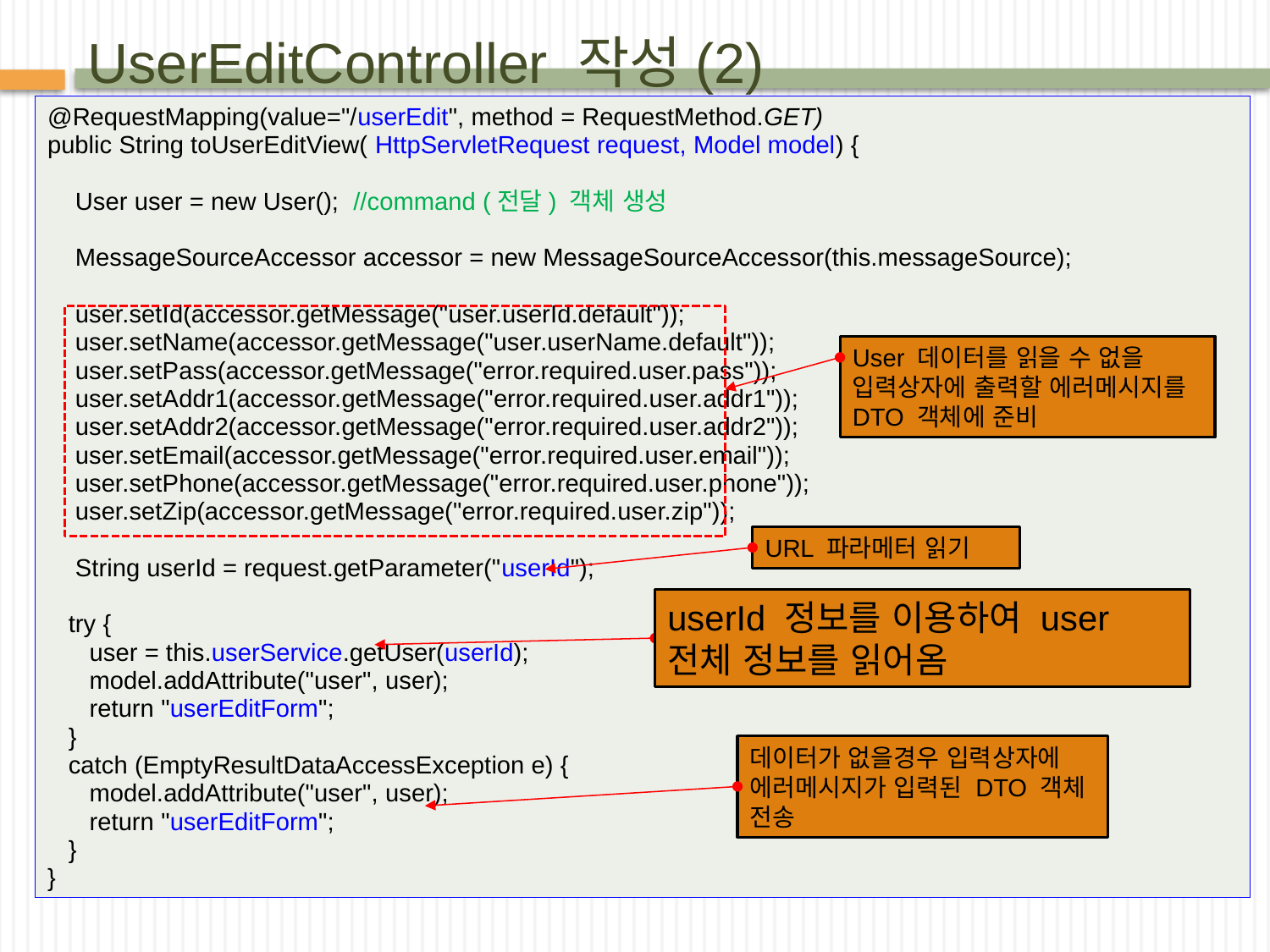

# UserEditController 작성(2)
@RequestMapping(value="/userEdit", method = RequestMethod.GET)
public String toUserEditView( HttpServletRequest request, Model model) {

    User user = new User();  //command (전달) 객체 생성

    MessageSourceAccessor accessor = new MessageSourceAccessor(this.messageSource);

    user.setId(accessor.getMessage("user.userId.default"));
    user.setName(accessor.getMessage("user.userName.default"));
    user.setPass(accessor.getMessage("error.required.user.pass"));
    user.setAddr1(accessor.getMessage("error.required.user.addr1"));
    user.setAddr2(accessor.getMessage("error.required.user.addr2"));
    user.setEmail(accessor.getMessage("error.required.user.email"));
    user.setPhone(accessor.getMessage("error.required.user.phone"));
    user.setZip(accessor.getMessage("error.required.user.zip"));

    String userId = request.getParameter("userId");

   try {
      user = this.userService.getUser(userId);
      model.addAttribute("user", user);
      return "userEditForm";
   }
   catch (EmptyResultDataAccessException e) {
      model.addAttribute("user", user);
      return "userEditForm";
   }
}

User 데이터를 읽을 수 없을 입력상자에 출력할 에러메시지를 DTO 객체에 준비
URL 파라메터 읽기
userId 정보를 이용하여 user 전체 정보를 읽어옴
데이터가 없을경우 입력상자에 에러메시지가 입력된 DTO 객체 전송